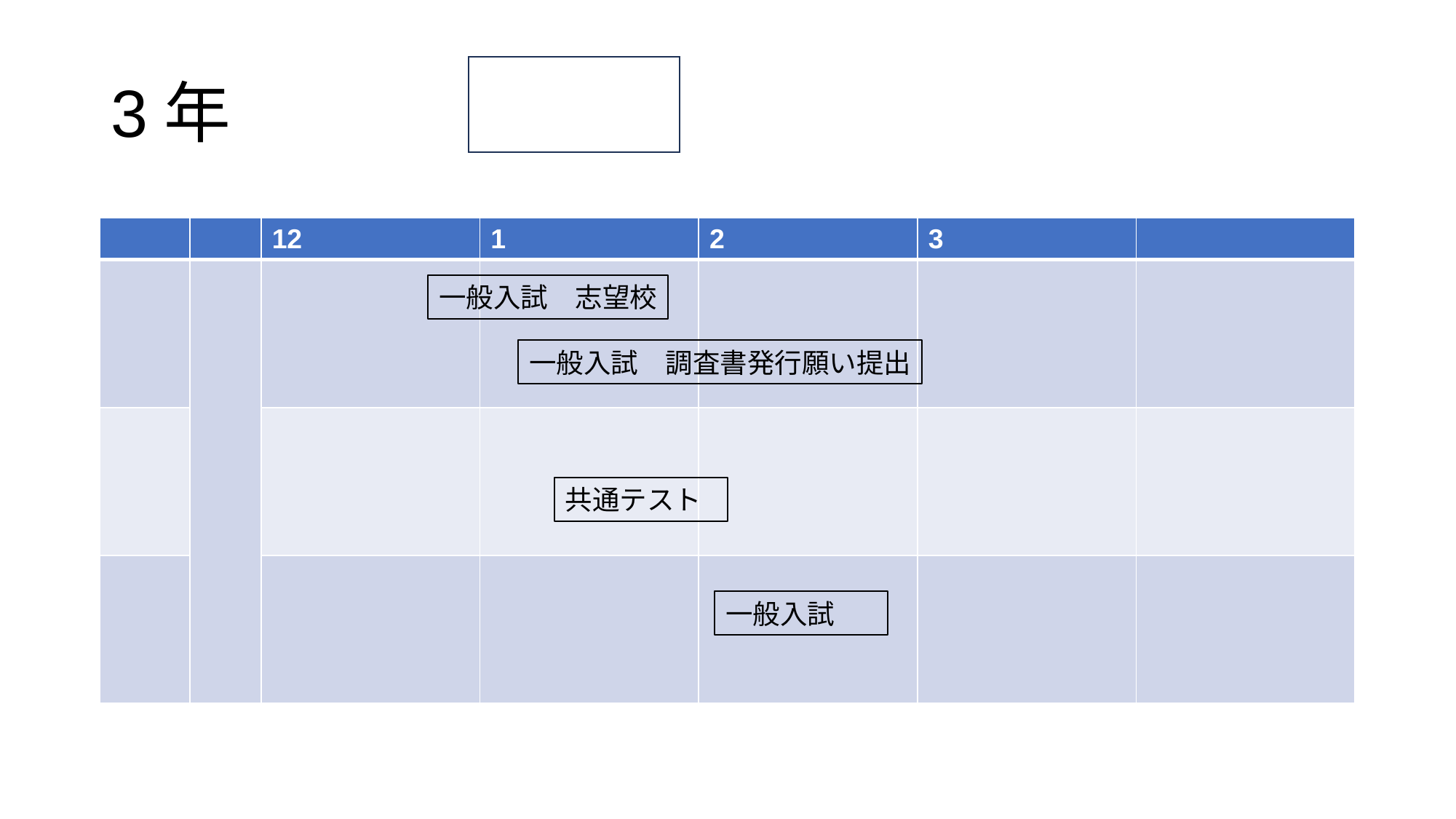

# 3年

|  |  | 12 | 1 | 2 | 3 |  |
| --- | --- | --- | --- | --- | --- | --- |
|  |  |  |  |  |  |  |
|  |  |  |  |  |  |  |
|  |  |  |  |  |  |  |
一般入試　志望校
一般入試　調査書発行願い提出
共通テスト
一般入試